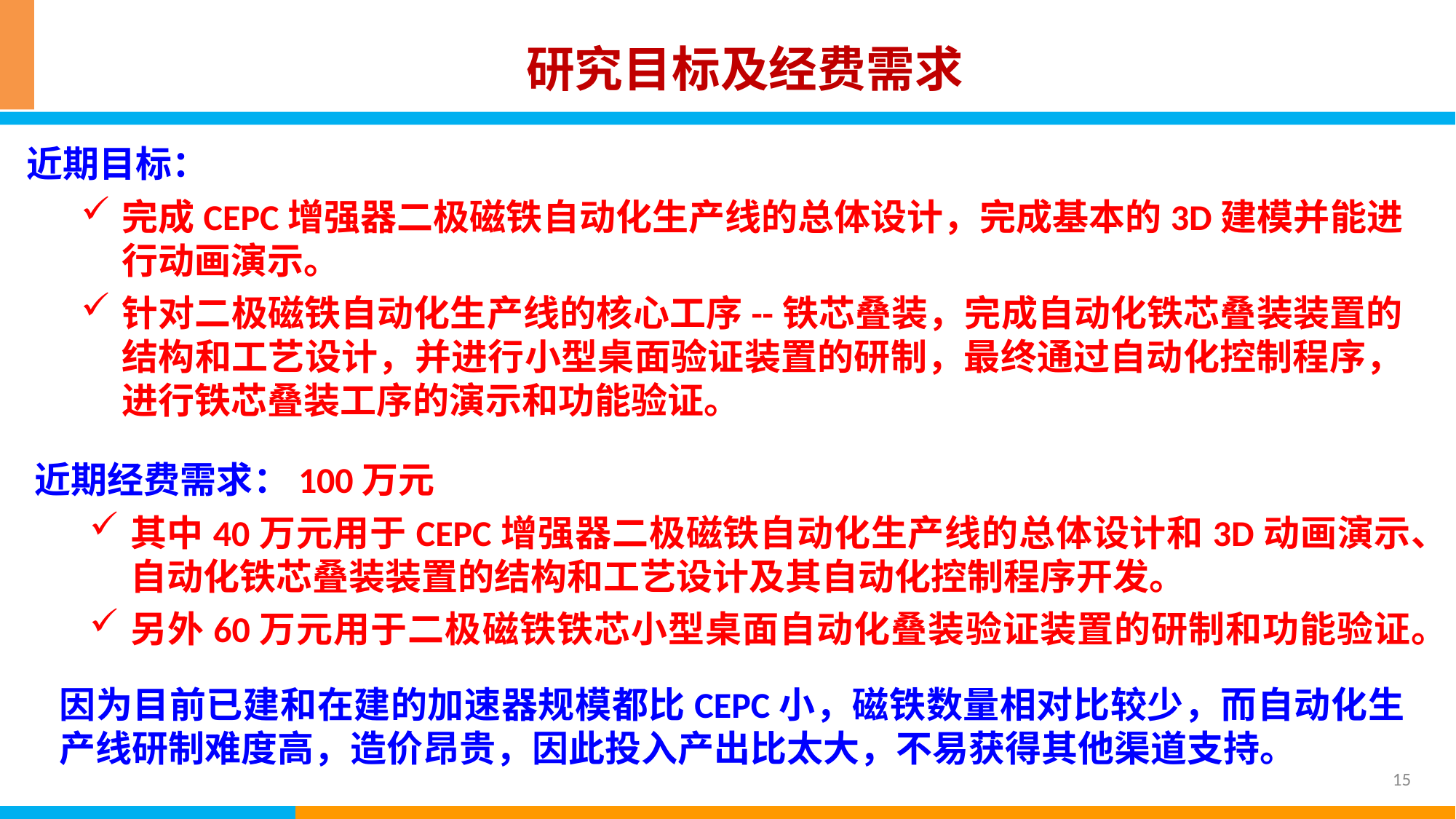

研究目标及经费需求
近期目标：
完成CEPC增强器二极磁铁自动化生产线的总体设计，完成基本的3D建模并能进行动画演示。
针对二极磁铁自动化生产线的核心工序--铁芯叠装，完成自动化铁芯叠装装置的结构和工艺设计，并进行小型桌面验证装置的研制，最终通过自动化控制程序，进行铁芯叠装工序的演示和功能验证。
近期经费需求：100万元
其中40万元用于CEPC增强器二极磁铁自动化生产线的总体设计和3D动画演示、自动化铁芯叠装装置的结构和工艺设计及其自动化控制程序开发。
另外60万元用于二极磁铁铁芯小型桌面自动化叠装验证装置的研制和功能验证。
因为目前已建和在建的加速器规模都比CEPC小，磁铁数量相对比较少，而自动化生产线研制难度高，造价昂贵，因此投入产出比太大，不易获得其他渠道支持。
15